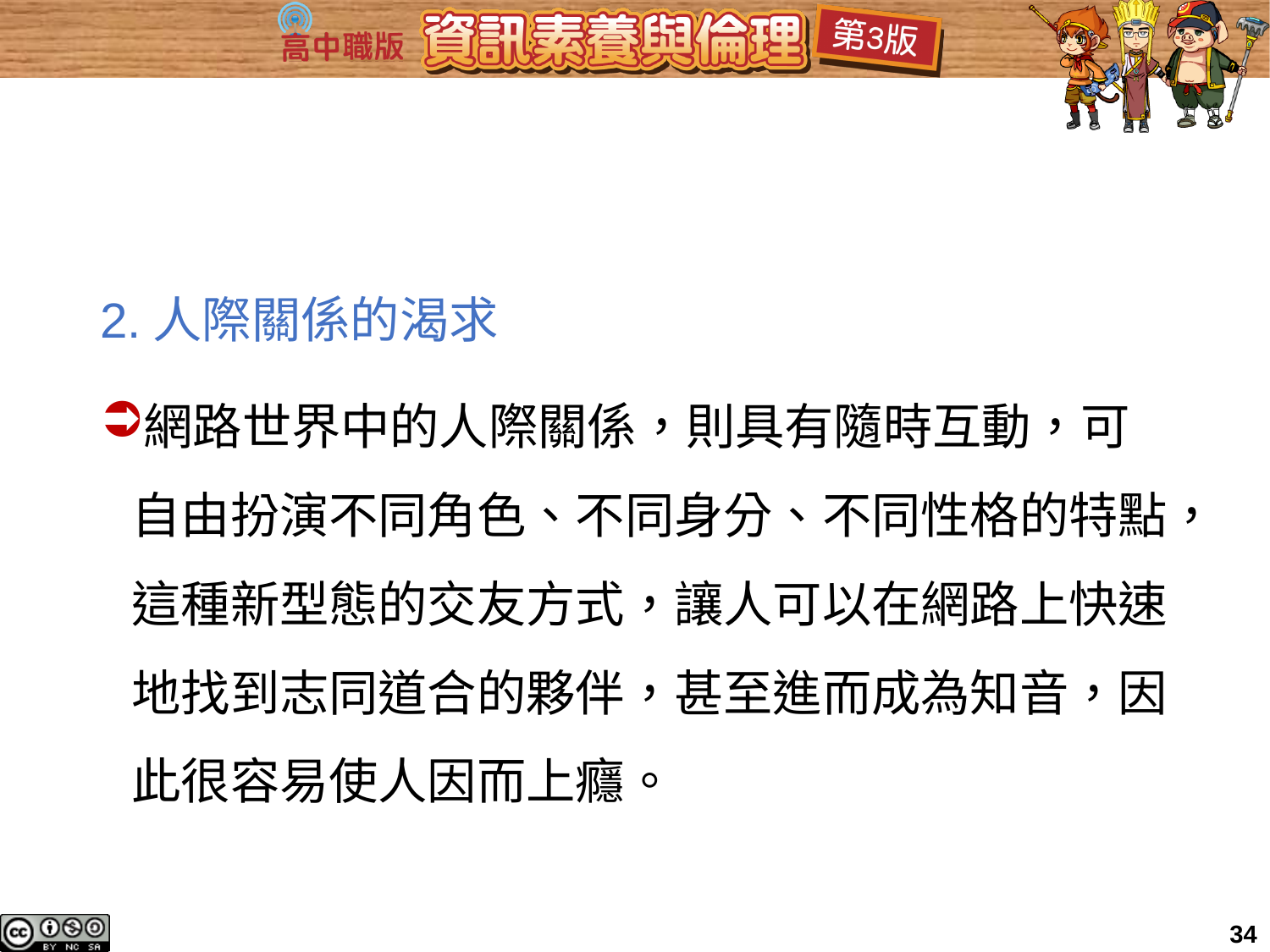

#
2.人際關係的渴求
網路世界中的人際關係，則具有隨時互動，可自由扮演不同角色、不同身分、不同性格的特點，這種新型態的交友方式，讓人可以在網路上快速地找到志同道合的夥伴，甚至進而成為知音，因此很容易使人因而上癮。
34